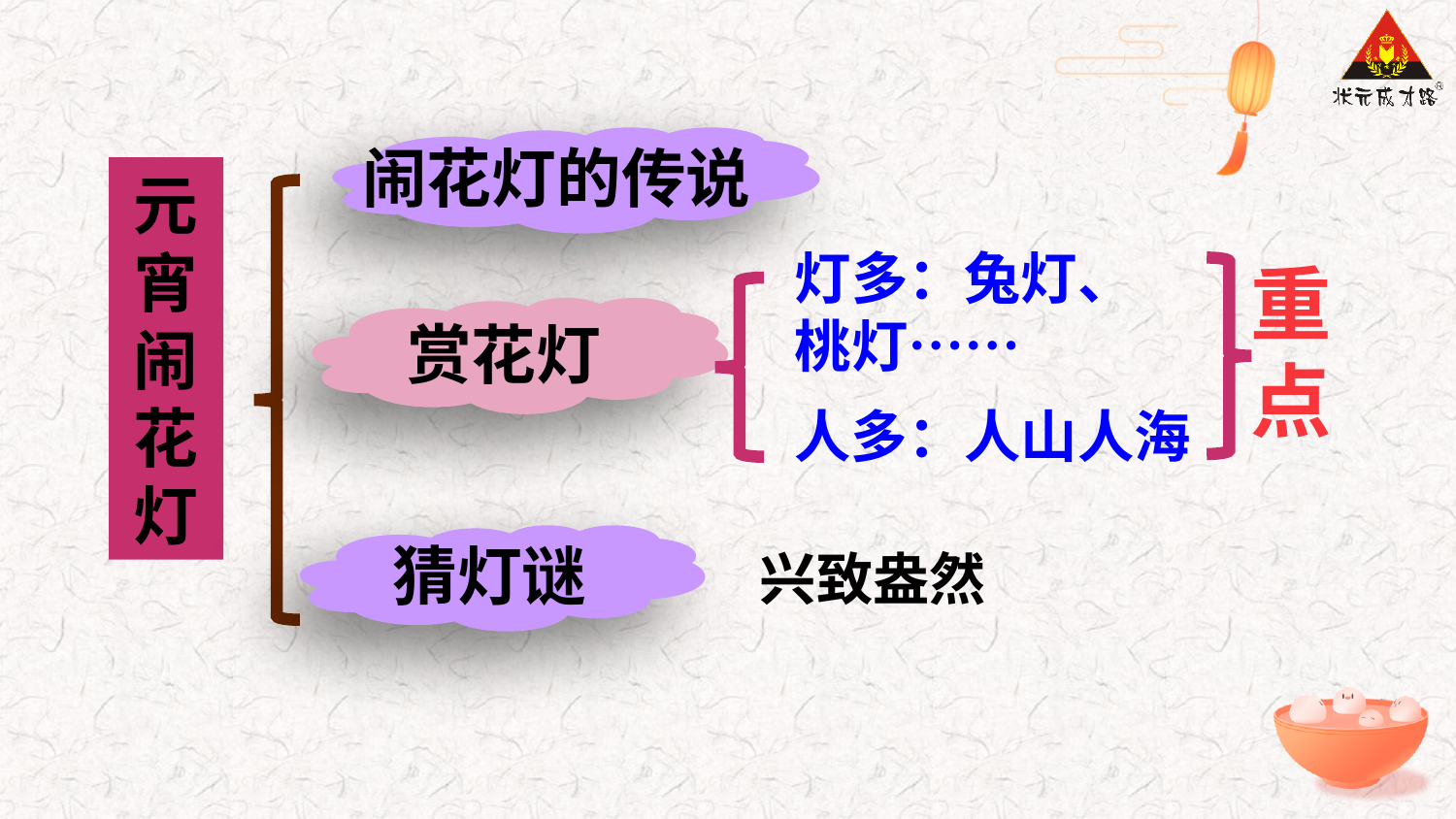

闹花灯的传说
元宵闹花灯

灯多：兔灯、桃灯……
重
点

赏花灯
人多：人山人海

猜灯谜
兴致盎然